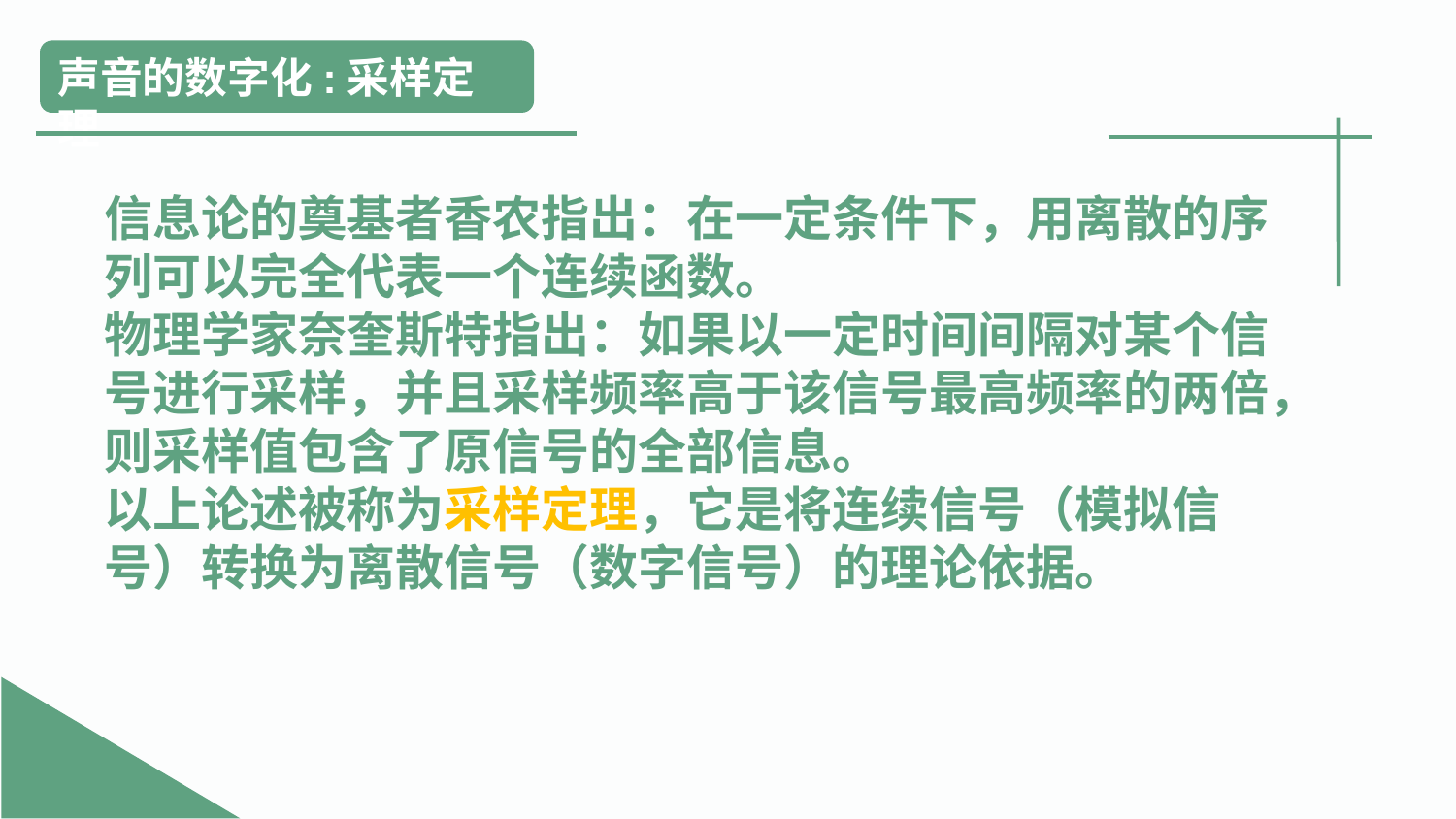

声音的数字化:采样定理
信息论的奠基者香农指出：在一定条件下，用离散的序列可以完全代表一个连续函数。
物理学家奈奎斯特指出：如果以一定时间间隔对某个信号进行采样，并且采样频率高于该信号最高频率的两倍，则采样值包含了原信号的全部信息。
以上论述被称为采样定理，它是将连续信号（模拟信号）转换为离散信号（数字信号）的理论依据。